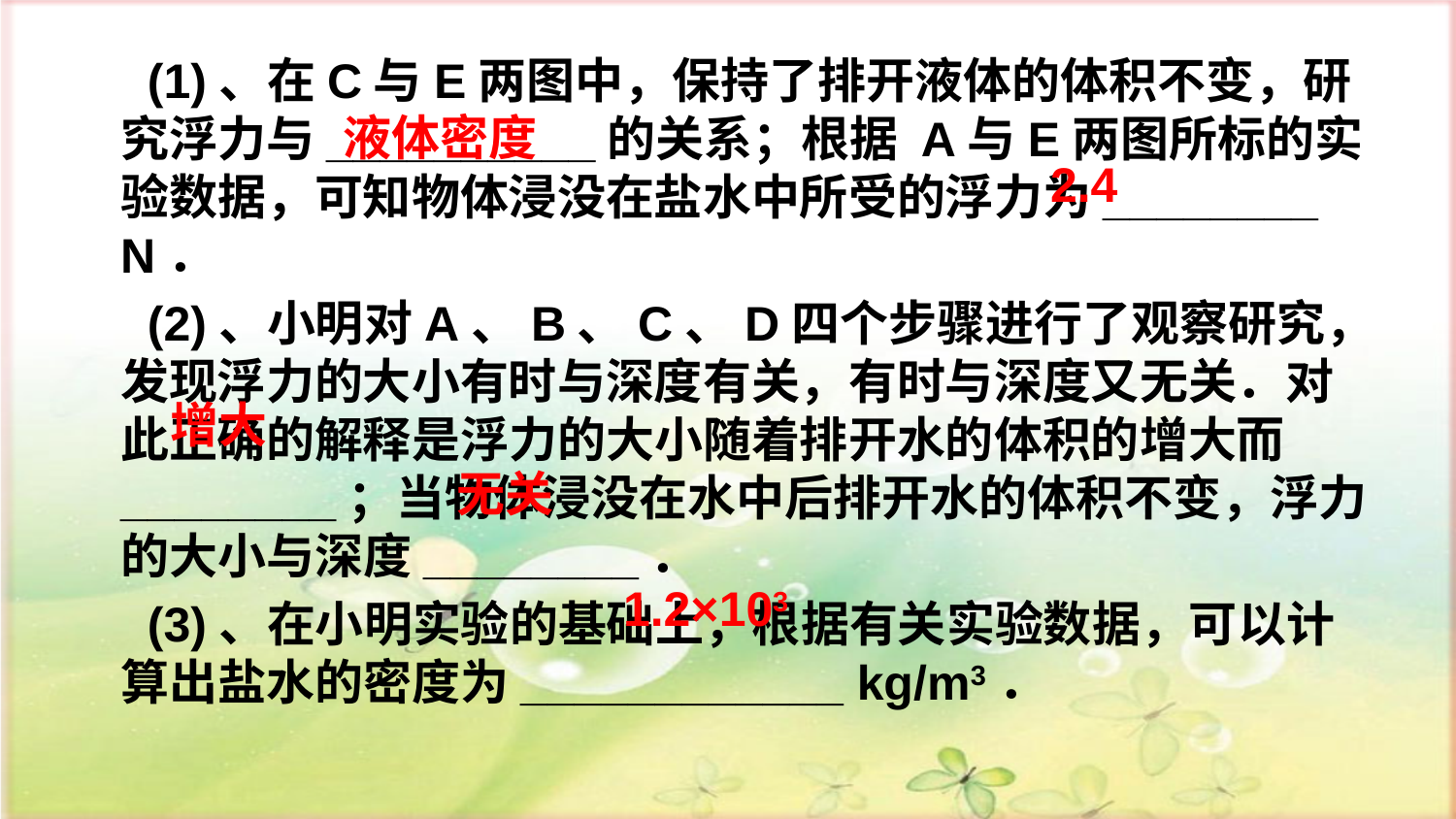

(1)、在C与E两图中，保持了排开液体的体积不变，研究浮力与__________的关系；根据 A与E两图所标的实验数据，可知物体浸没在盐水中所受的浮力为________ N．
      (2)、小明对A、B、C、D四个步骤进行了观察研究，发现浮力的大小有时与深度有关，有时与深度又无关．对此正确的解释是浮力的大小随着排开水的体积的增大而________；当物体浸没在水中后排开水的体积不变，浮力的大小与深度________．
      (3)、在小明实验的基础上，根据有关实验数据，可以计算出盐水的密度为____________ kg/m3．
液体密度
2.4
增大
无关
1.2×103